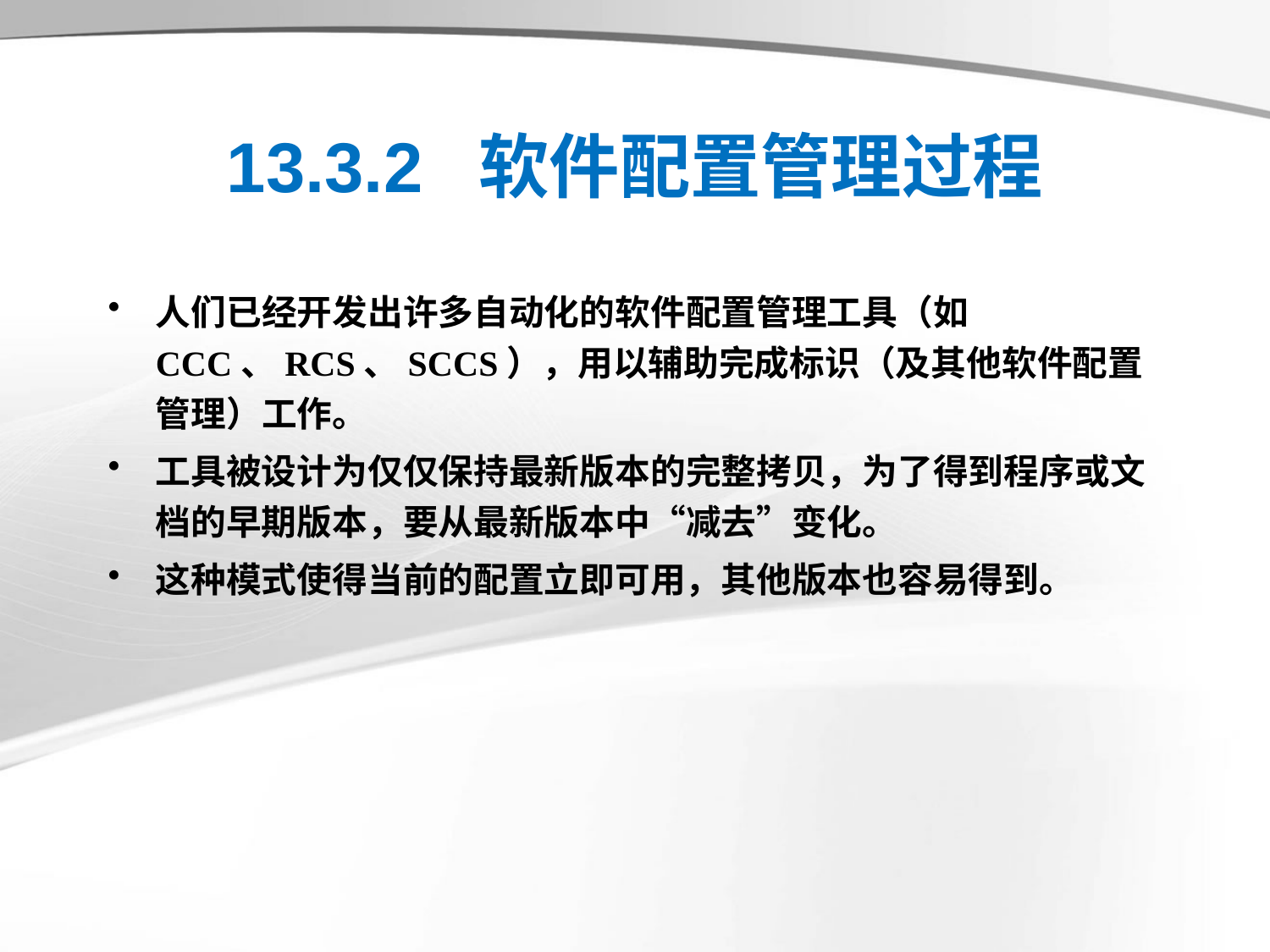

# 13.3.2  软件配置管理过程
人们已经开发出许多自动化的软件配置管理工具（如CCC、RCS、SCCS），用以辅助完成标识（及其他软件配置管理）工作。
工具被设计为仅仅保持最新版本的完整拷贝，为了得到程序或文档的早期版本，要从最新版本中“减去”变化。
这种模式使得当前的配置立即可用，其他版本也容易得到。